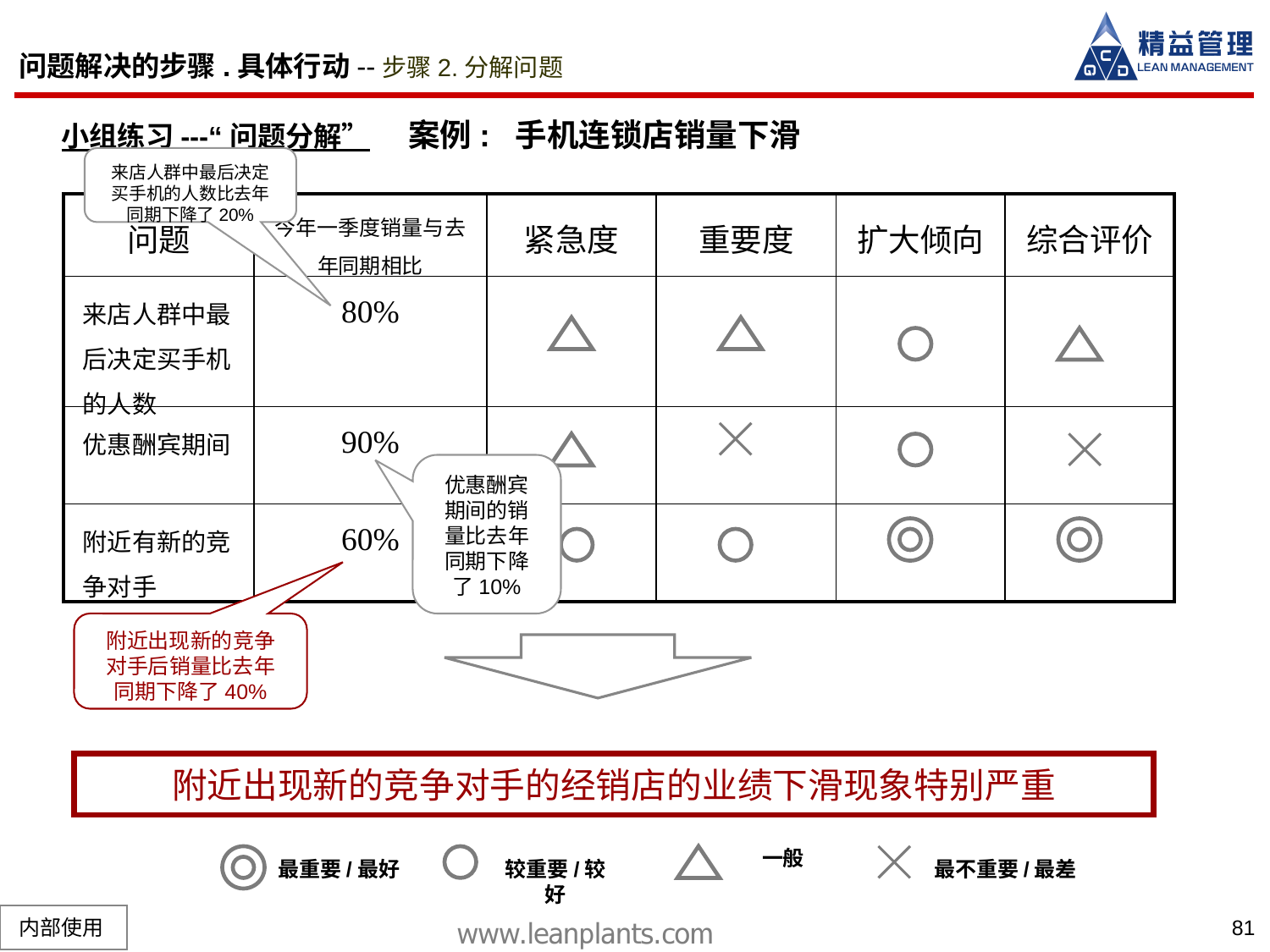

问题解决的步骤.具体行动--步骤2.分解问题
小组练习---“问题分解”      案例:  手机连锁店销量下滑
来店人群中最后决定买手机的人数比去年同期下降了20%
| 问题 | 今年一季度销量与去年同期相比 | 紧急度 | 重要度 | 扩大倾向 | 综合评价 |
| --- | --- | --- | --- | --- | --- |
| 来店人群中最后决定买手机的人数 | 80% |  |  |  |  |
| 优惠酬宾期间 | 90% |  |  |  |  |
| 附近有新的竞争对手 | 60% |  |  |  |  |

优惠酬宾期间的销量比去年同期下降了10%

附近出现新的竞争对手后销量比去年同期下降了40%

附近出现新的竞争对手的经销店的业绩下滑现象特别严重
一般

最重要/最好

较重要/较好

最不重要/最差
内部使用